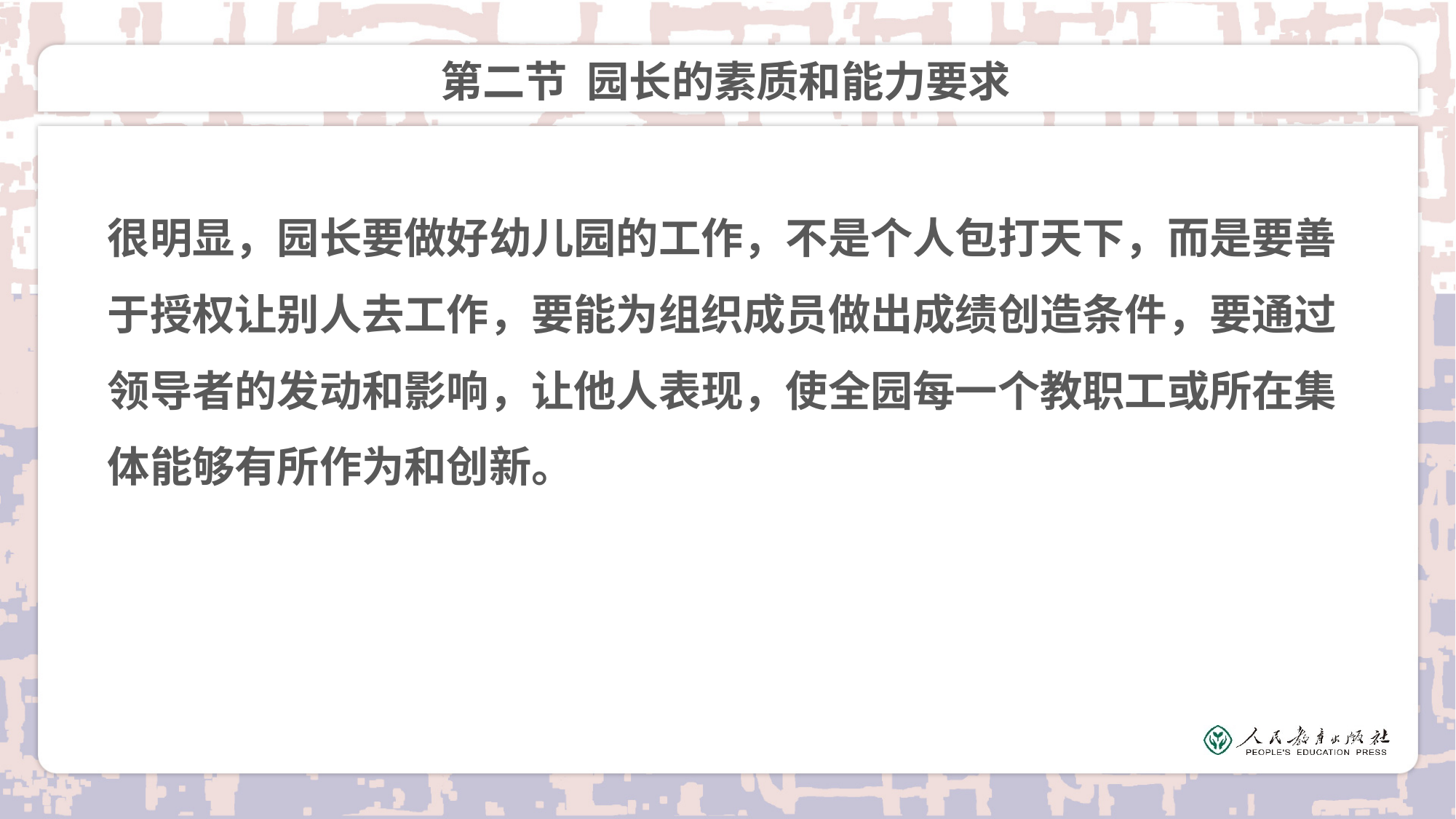

# 第二节  园长的素质和能力要求
很明显，园长要做好幼儿园的工作，不是个人包打天下，而是要善于授权让别人去工作，要能为组织成员做出成绩创造条件，要通过领导者的发动和影响，让他人表现，使全园每一个教职工或所在集体能够有所作为和创新。